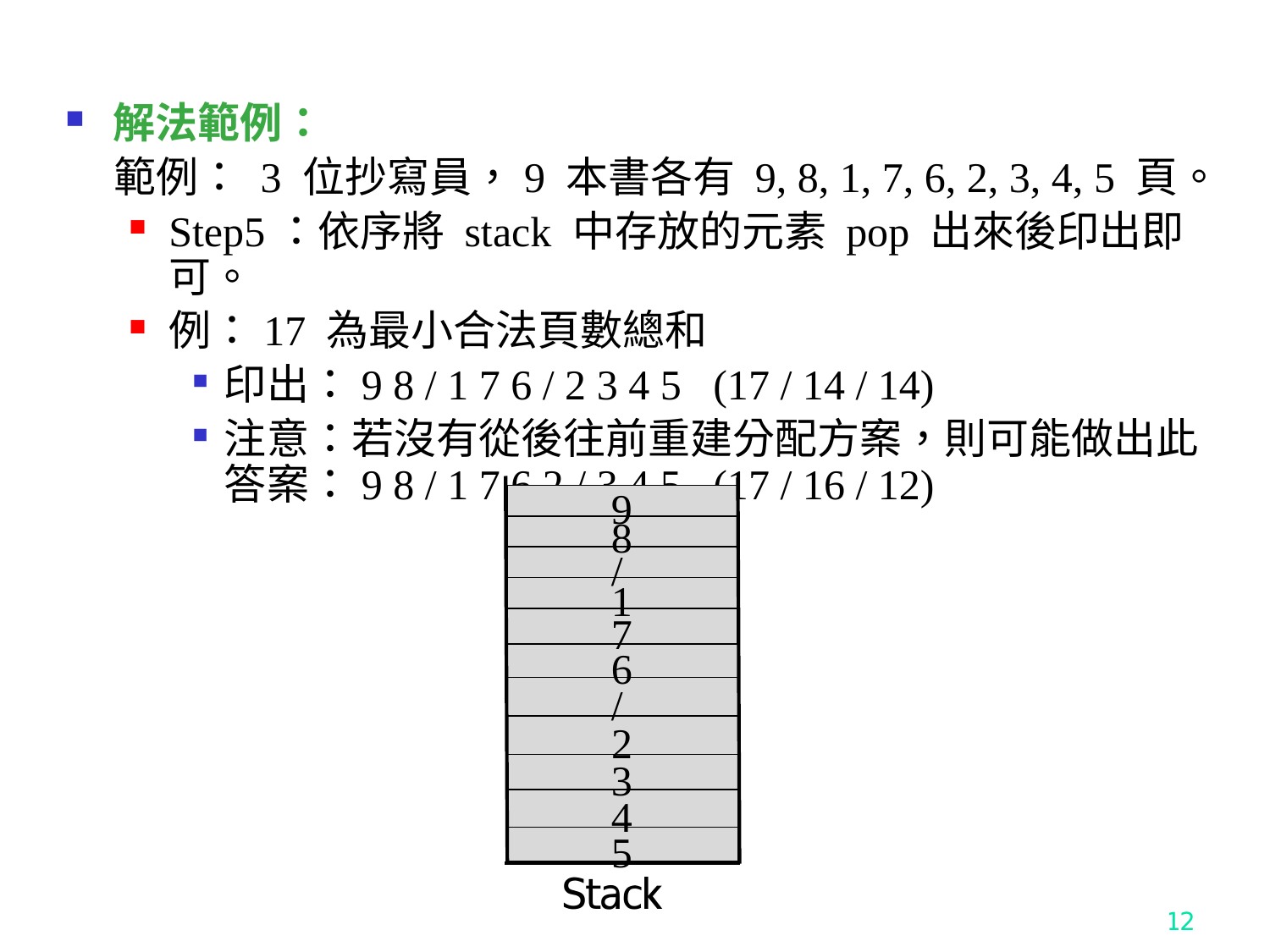

解法範例：
    範例： 3 位抄寫員，9 本書各有 9, 8, 1, 7, 6, 2, 3, 4, 5 頁。
Step5：依序將 stack 中存放的元素 pop 出來後印出即可。
例：17 為最小合法頁數總和
印出：9 8 / 1 7 6 / 2 3 4 5   (17 / 14 / 14)
注意：若沒有從後往前重建分配方案，則可能做出此答案：9 8 / 1 7 6 2 / 3 4 5   (17 / 16 / 12)

9

8
/
1
7
6
/
2
3
4
5
Stack
12